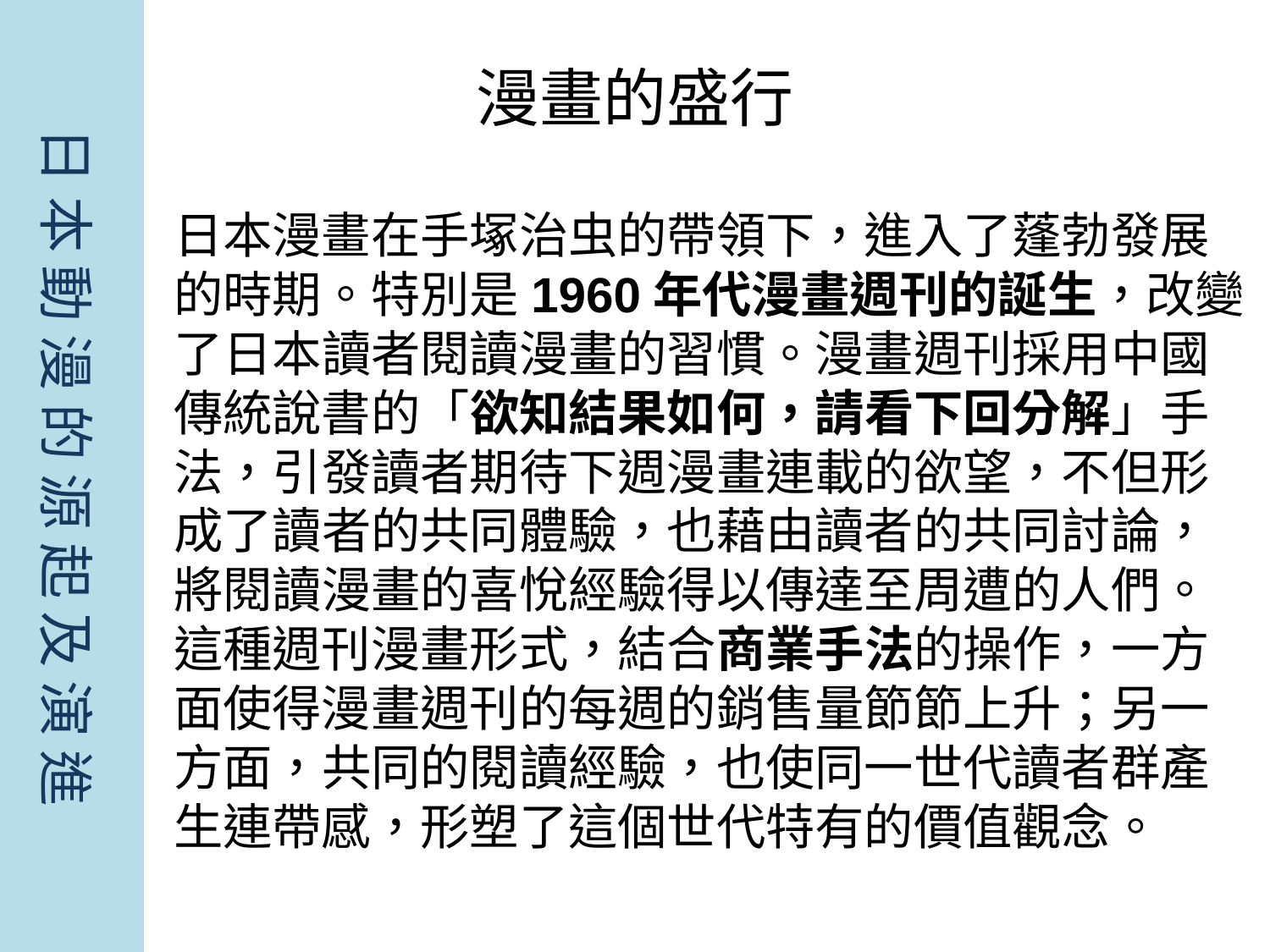

日 本 動 漫 的 源 起 及 演 進
# 漫畫的盛行
日本漫畫在手塚治虫的帶領下，進入了蓬勃發展的時期。特別是1960年代漫畫週刊的誕生，改變了日本讀者閱讀漫畫的習慣。漫畫週刊採用中國傳統說書的「欲知結果如何，請看下回分解」手法，引發讀者期待下週漫畫連載的欲望，不但形成了讀者的共同體驗，也藉由讀者的共同討論，將閱讀漫畫的喜悅經驗得以傳達至周遭的人們。這種週刊漫畫形式，結合商業手法的操作，一方面使得漫畫週刊的每週的銷售量節節上升；另一方面，共同的閱讀經驗，也使同一世代讀者群產生連帶感，形塑了這個世代特有的價值觀念。